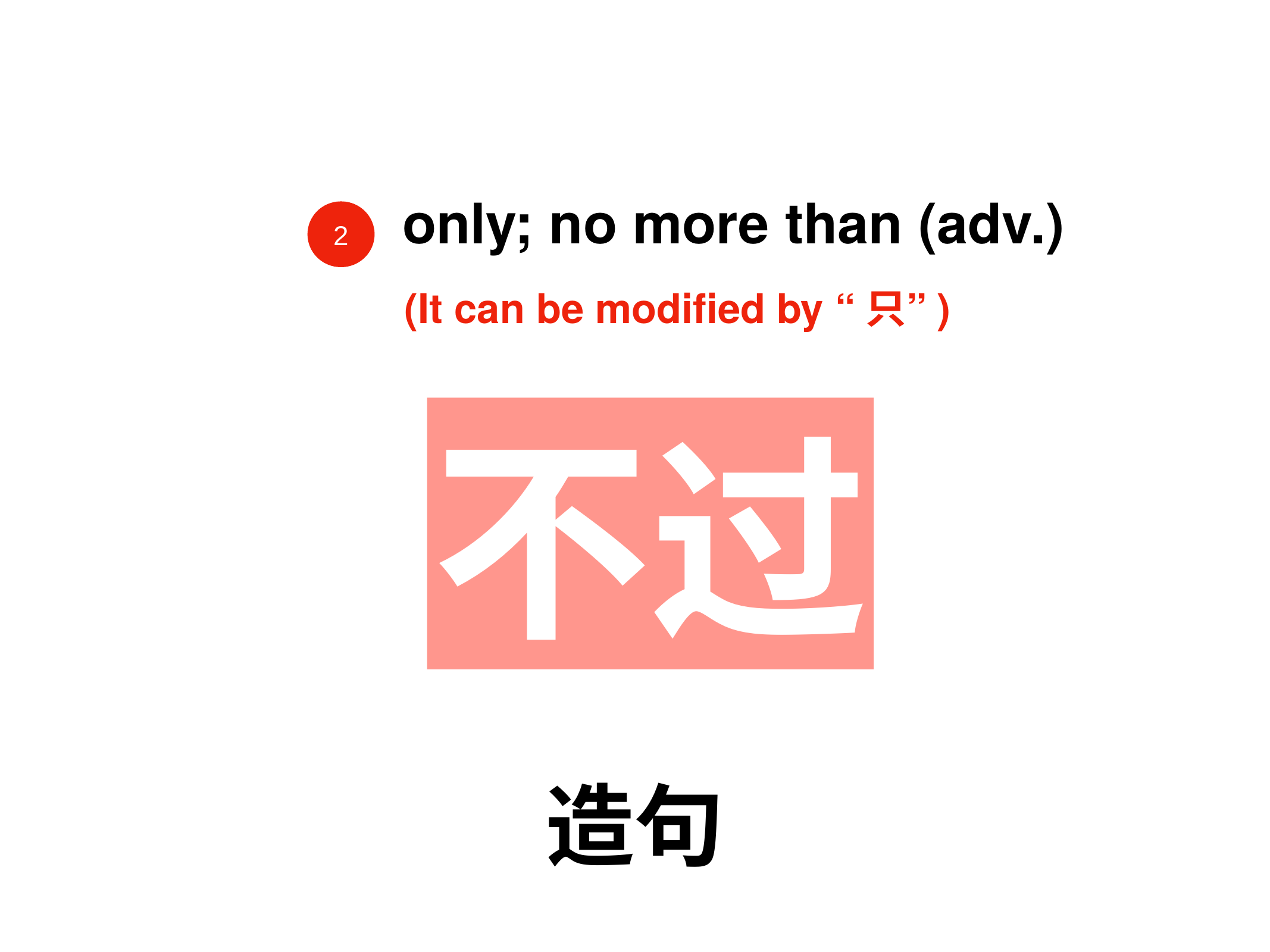

only; no more than (adv.)
2
(It can be modified by “只”)
不过
造句